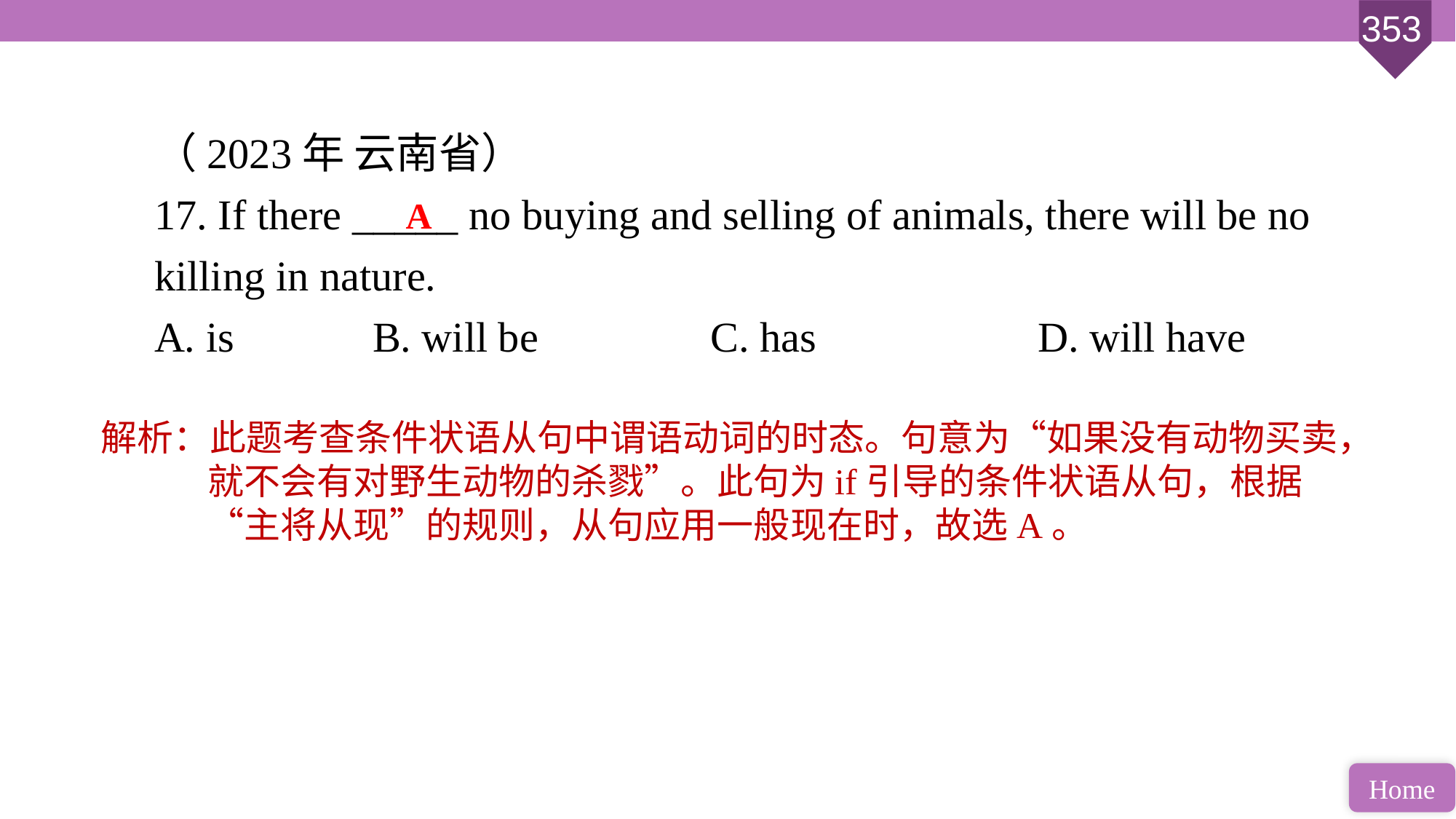

（2023年 云南省）
17. If there _____ no buying and selling of animals, there will be no killing in nature.
A. is 		B. will be		 C. has		 D. will have
A
解析：此题考查条件状语从句中谓语动词的时态。句意为“如果没有动物买卖，就不会有对野生动物的杀戮”。此句为if引导的条件状语从句，根据“主将从现”的规则，从句应用一般现在时，故选A。